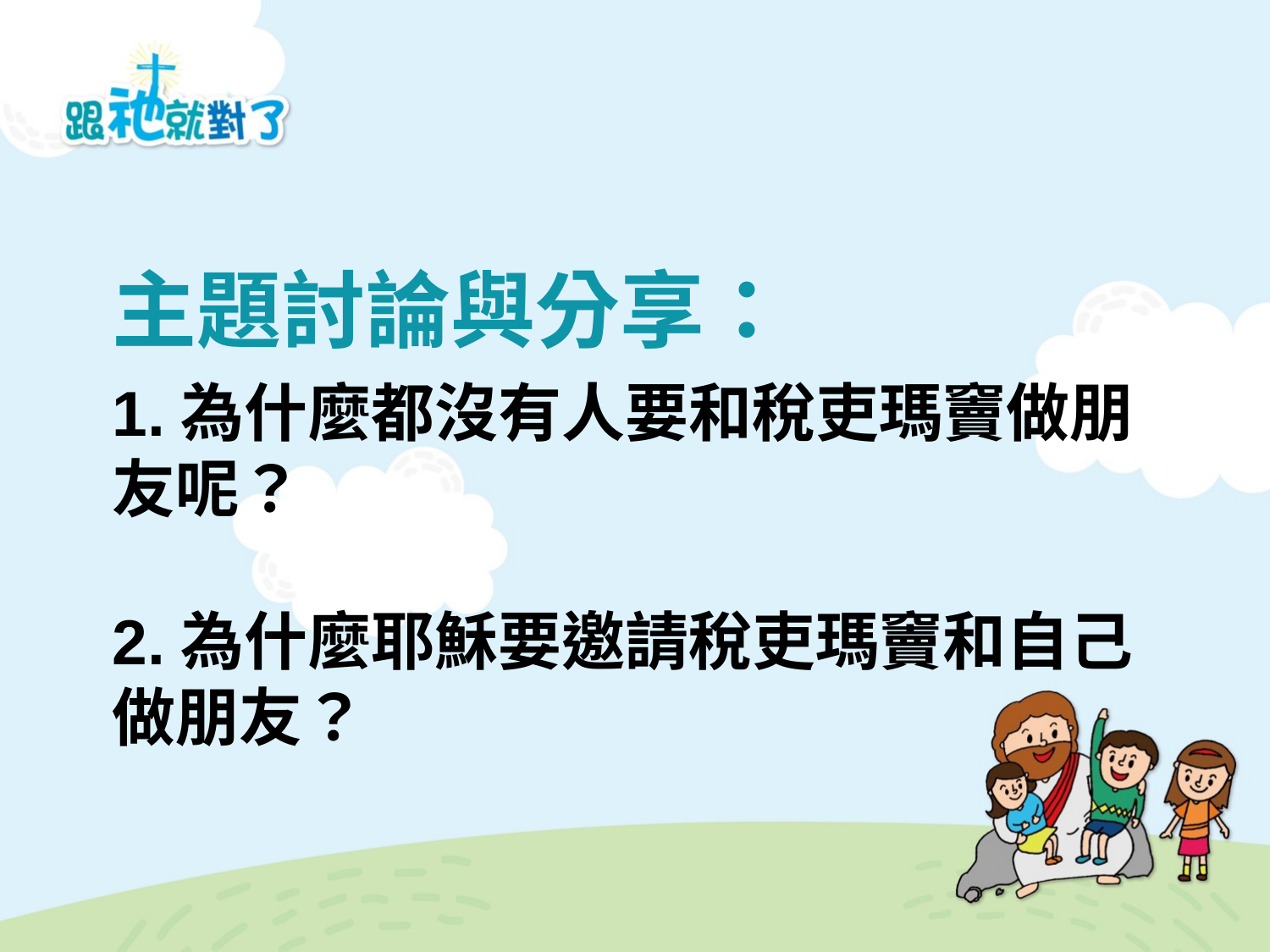

主題討論與分享：
1.為什麼都沒有人要和稅吏瑪竇做朋友呢？

2.為什麼耶穌要邀請稅吏瑪竇和自己做朋友？